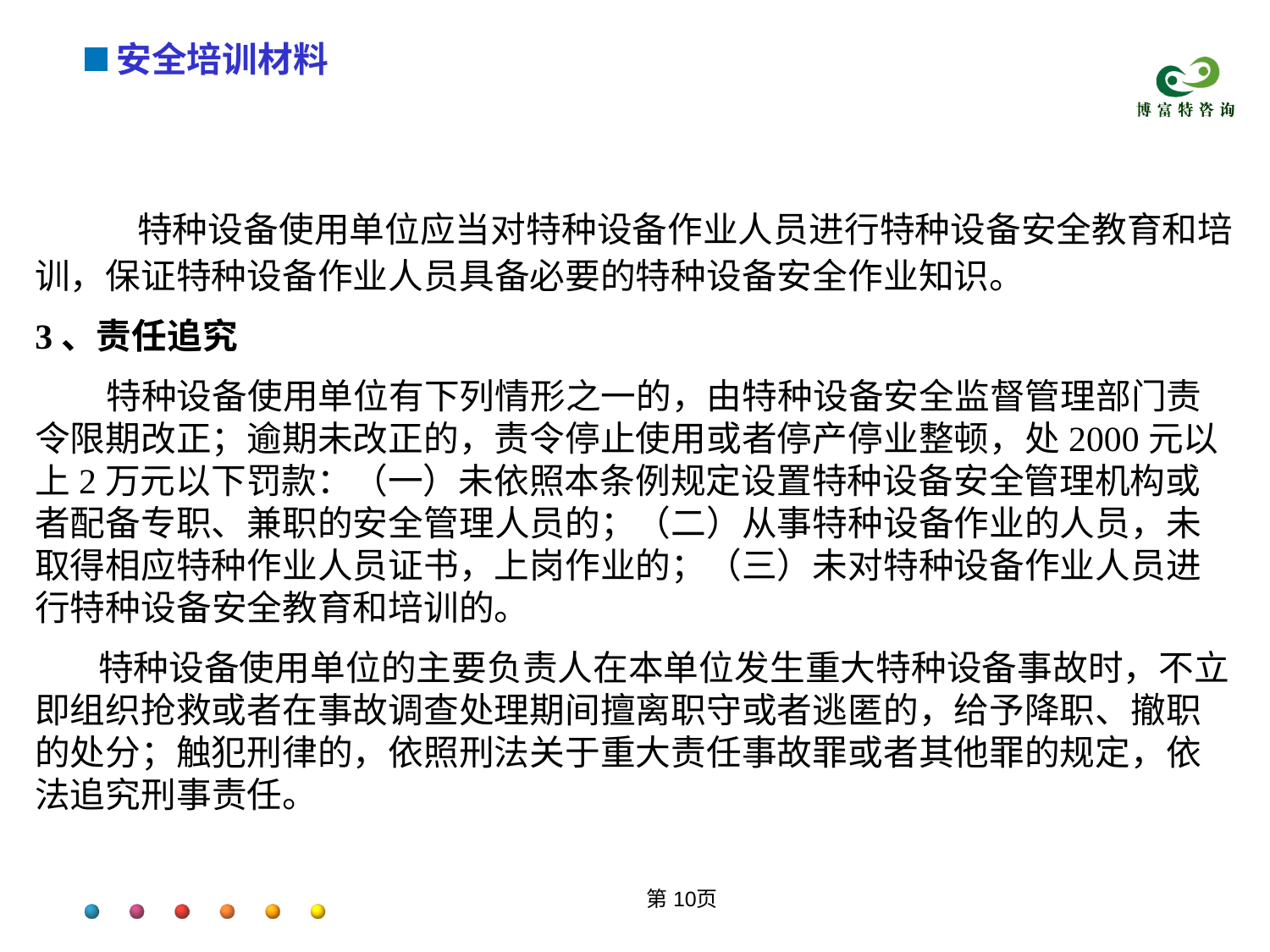

特种设备使用单位应当对特种设备作业人员进行特种设备安全教育和培训，保证特种设备作业人员具备必要的特种设备安全作业知识。
3、责任追究
        特种设备使用单位有下列情形之一的，由特种设备安全监督管理部门责令限期改正；逾期未改正的，责令停止使用或者停产停业整顿，处2000元以上2万元以下罚款：（一）未依照本条例规定设置特种设备安全管理机构或者配备专职、兼职的安全管理人员的；（二）从事特种设备作业的人员，未取得相应特种作业人员证书，上岗作业的；（三）未对特种设备作业人员进行特种设备安全教育和培训的。
       特种设备使用单位的主要负责人在本单位发生重大特种设备事故时，不立即组织抢救或者在事故调查处理期间擅离职守或者逃匿的，给予降职、撤职的处分；触犯刑律的，依照刑法关于重大责任事故罪或者其他罪的规定，依法追究刑事责任。